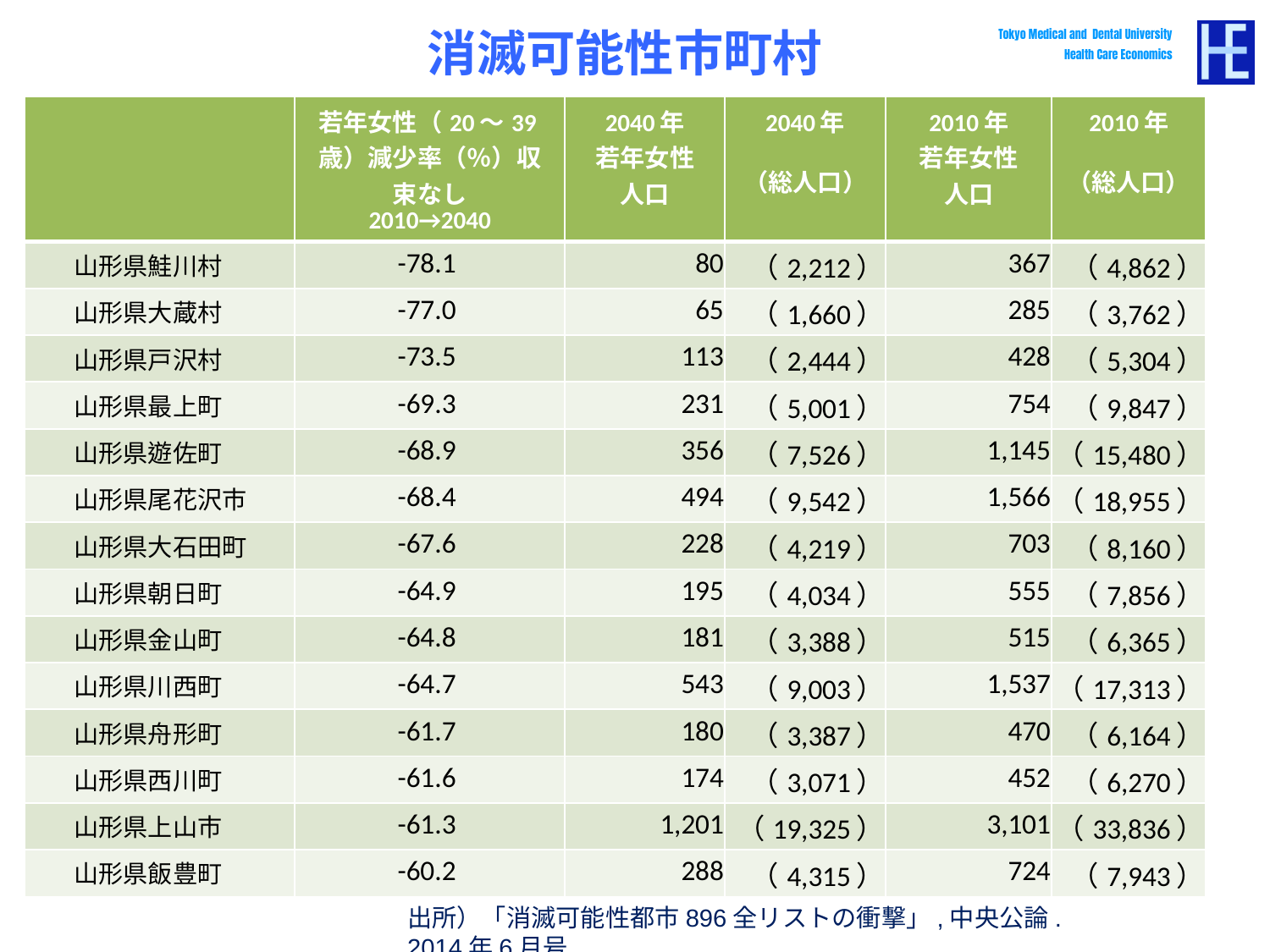

消滅可能性市町村
|  | 若年女性（20～39歳）減少率（％）収束なし 2010→2040 | 2040年 若年女性 人口 | 2040年 （総人口） | 2010年 若年女性 人口 | 2010年 （総人口） |
| --- | --- | --- | --- | --- | --- |
| 山形県鮭川村 | -78.1 | 80 | （2,212） | 367 | （4,862） |
| 山形県大蔵村 | -77.0 | 65 | （1,660） | 285 | （3,762） |
| 山形県戸沢村 | -73.5 | 113 | （2,444） | 428 | （5,304） |
| 山形県最上町 | -69.3 | 231 | （5,001） | 754 | （9,847） |
| 山形県遊佐町 | -68.9 | 356 | （7,526） | 1,145 | （15,480） |
| 山形県尾花沢市 | -68.4 | 494 | （9,542） | 1,566 | （18,955） |
| 山形県大石田町 | -67.6 | 228 | （4,219） | 703 | （8,160） |
| 山形県朝日町 | -64.9 | 195 | （4,034） | 555 | （7,856） |
| 山形県金山町 | -64.8 | 181 | （3,388） | 515 | （6,365） |
| 山形県川西町 | -64.7 | 543 | （9,003） | 1,537 | （17,313） |
| 山形県舟形町 | -61.7 | 180 | （3,387） | 470 | （6,164） |
| 山形県西川町 | -61.6 | 174 | （3,071） | 452 | （6,270） |
| 山形県上山市 | -61.3 | 1,201 | （19,325） | 3,101 | （33,836） |
| 山形県飯豊町 | -60.2 | 288 | （4,315） | 724 | （7,943） |
出所）「消滅可能性都市896全リストの衝撃」,中央公論.　2014年6月号.